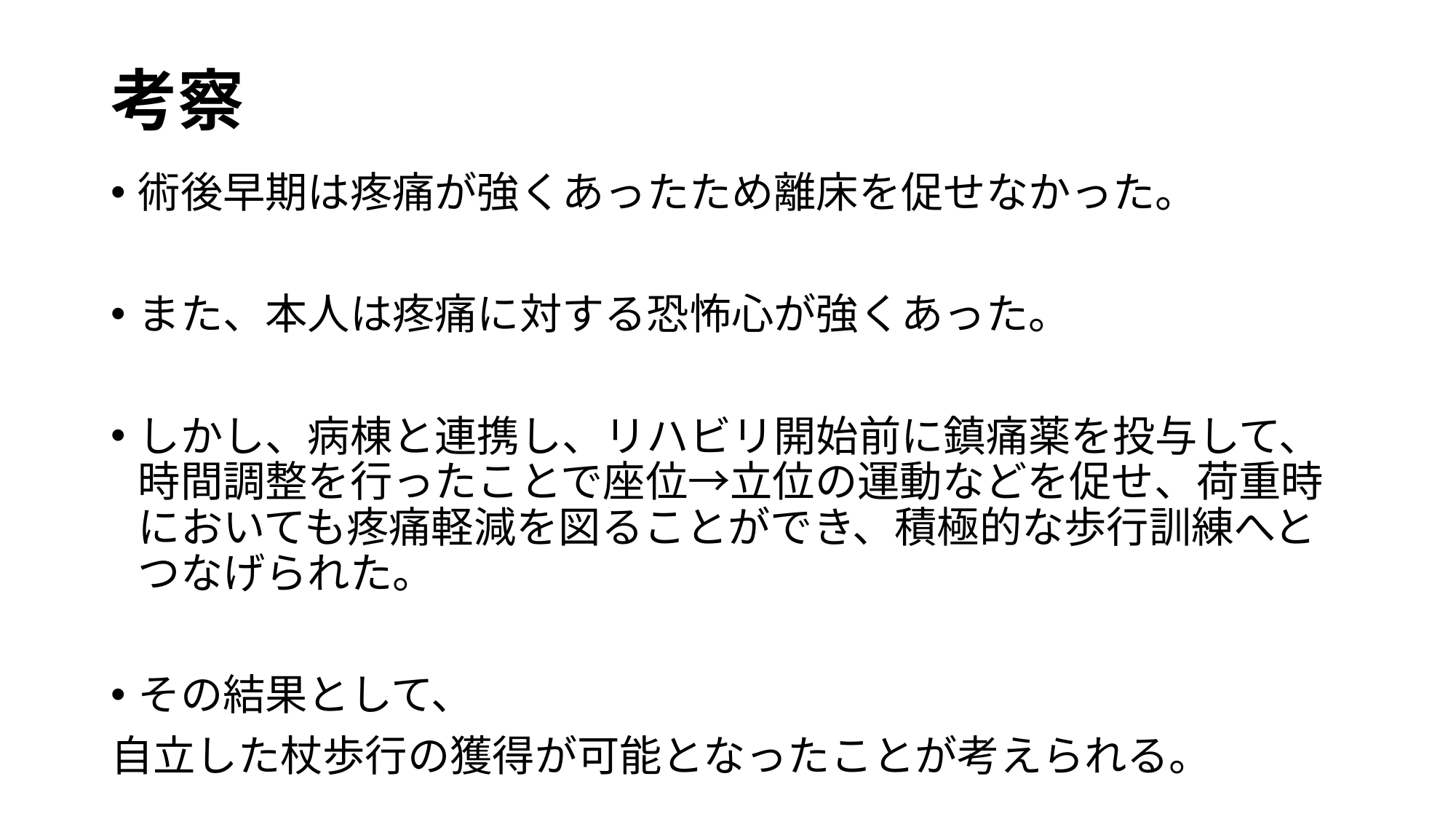

# 考察
術後早期は疼痛が強くあったため離床を促せなかった。

また、本人は疼痛に対する恐怖心が強くあった。

しかし、病棟と連携し、リハビリ開始前に鎮痛薬を投与して、時間調整を行ったことで座位→立位の運動などを促せ、荷重時においても疼痛軽減を図ることができ、積極的な歩行訓練へとつなげられた。

その結果として、
自立した杖歩行の獲得が可能となったことが考えられる。